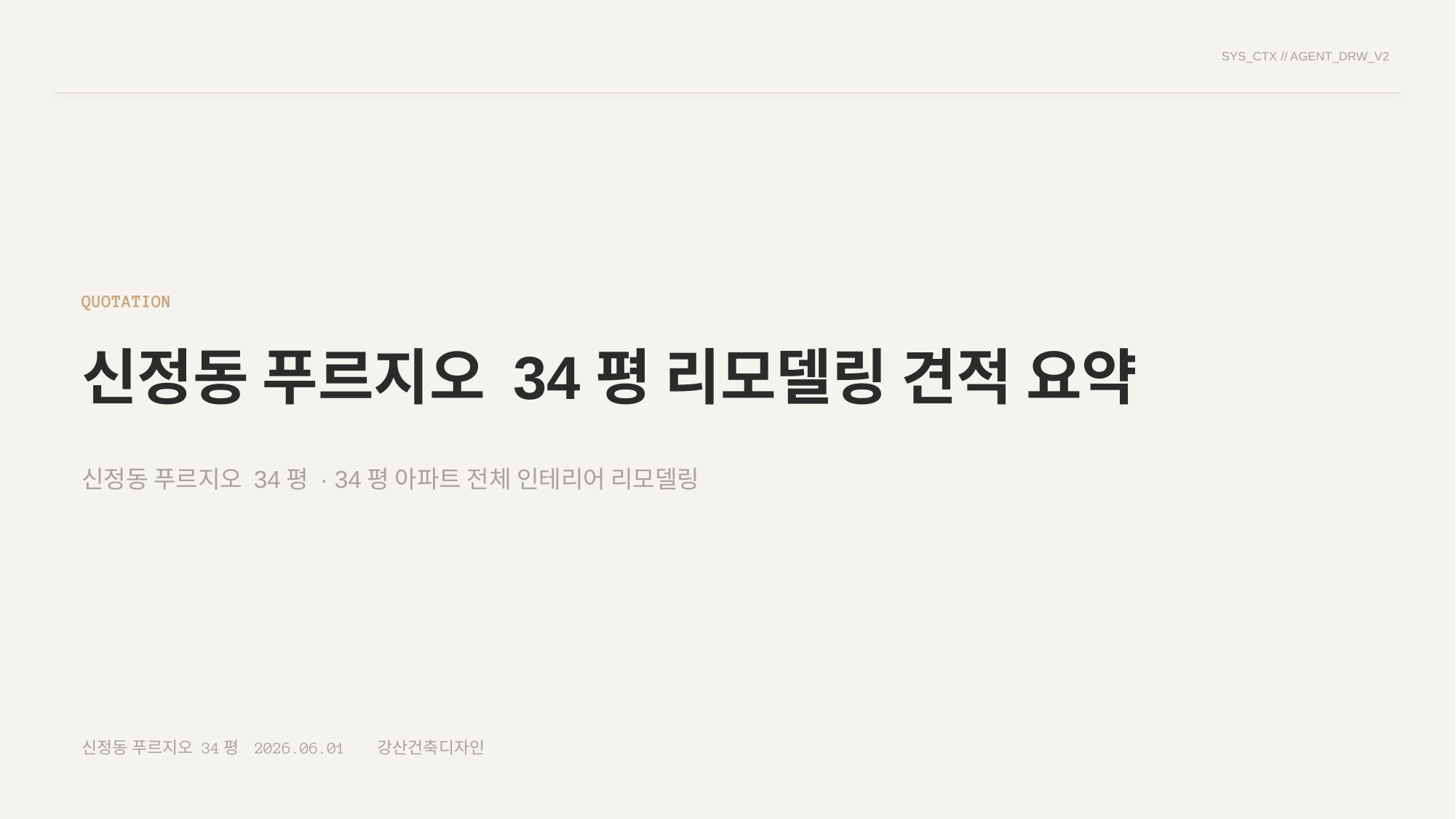

SYS_CTX // AGENT_DRW_V2

QUOTATION
신정동 푸르지오 34평 리모델링 견적 요약
신정동 푸르지오 34평 · 34평 아파트 전체 인테리어 리모델링
신정동 푸르지오 34평   2026.06.01   강산건축디자인